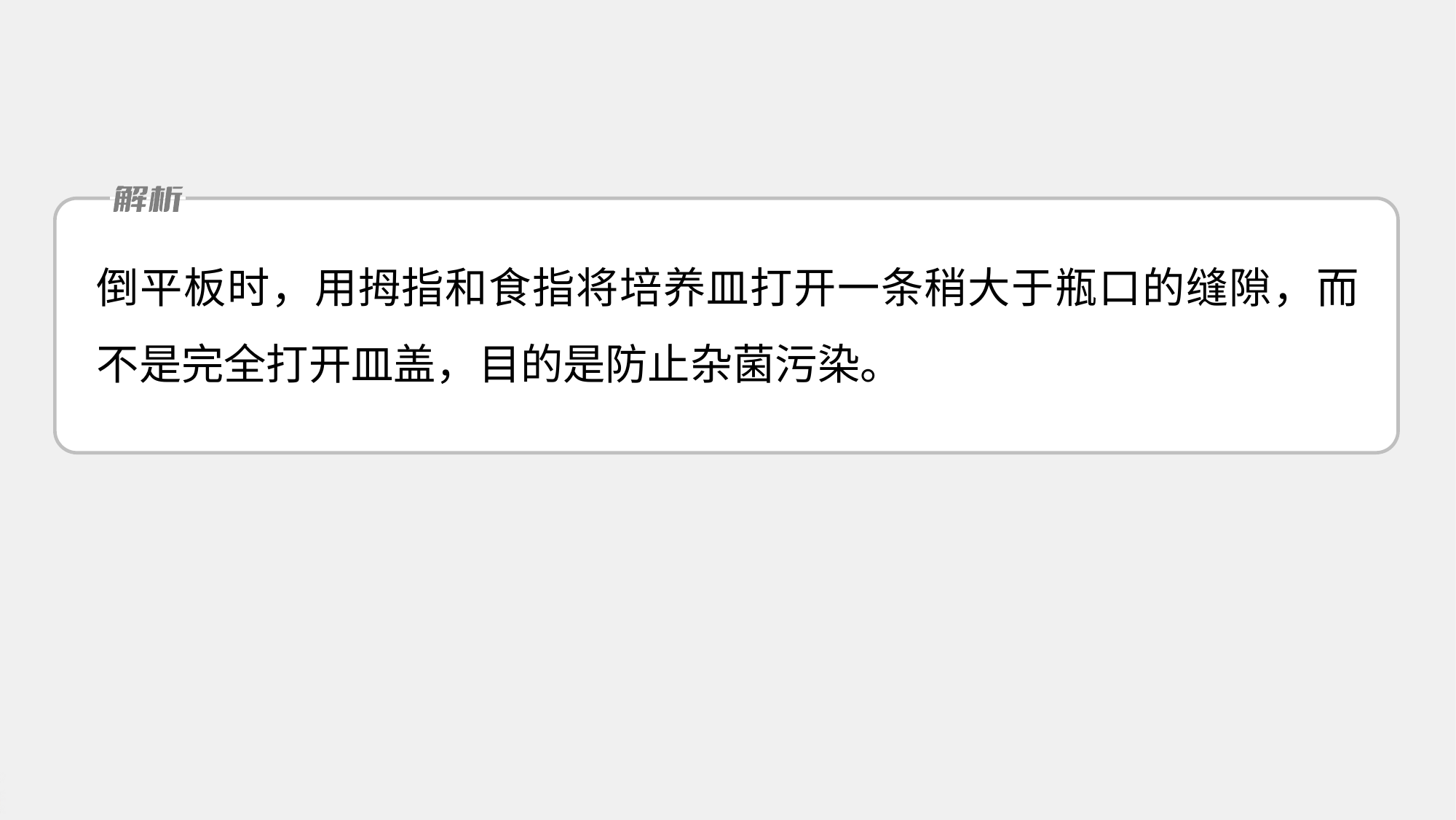

倒平板时，用拇指和食指将培养皿打开一条稍大于瓶口的缝隙，而不是完全打开皿盖，目的是防止杂菌污染。